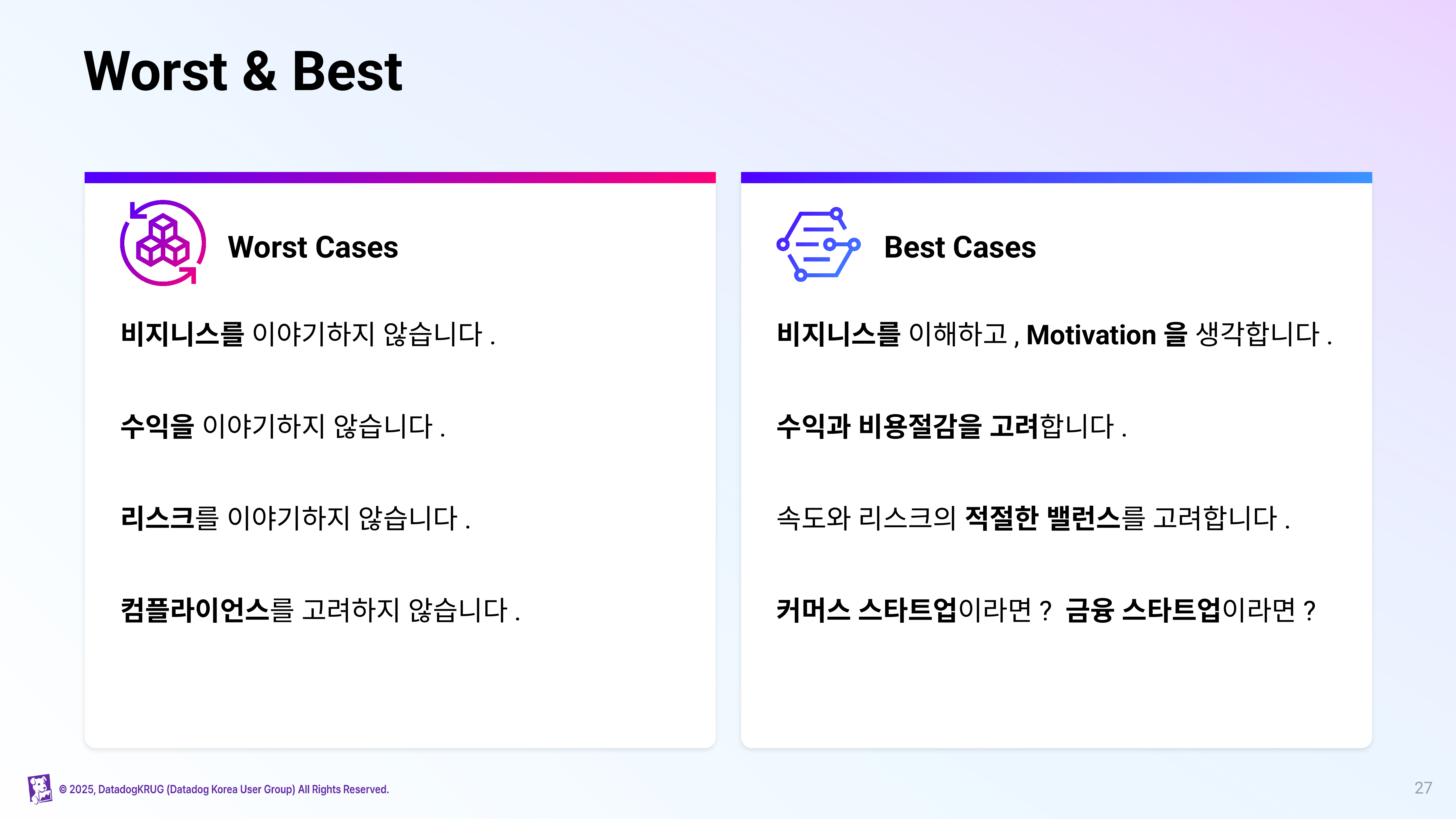

# Worst & Best

Worst Cases
Best Cases

비지니스를 이야기하지 않습니다.

수익을 이야기하지 않습니다.

리스크를 이야기하지 않습니다.

컴플라이언스를 고려하지 않습니다.
비지니스를 이해하고, Motivation을 생각합니다.

수익과 비용절감을 고려합니다.

속도와 리스크의 적절한 밸런스를 고려합니다.

커머스 스타트업이라면? 금융 스타트업이라면?
27